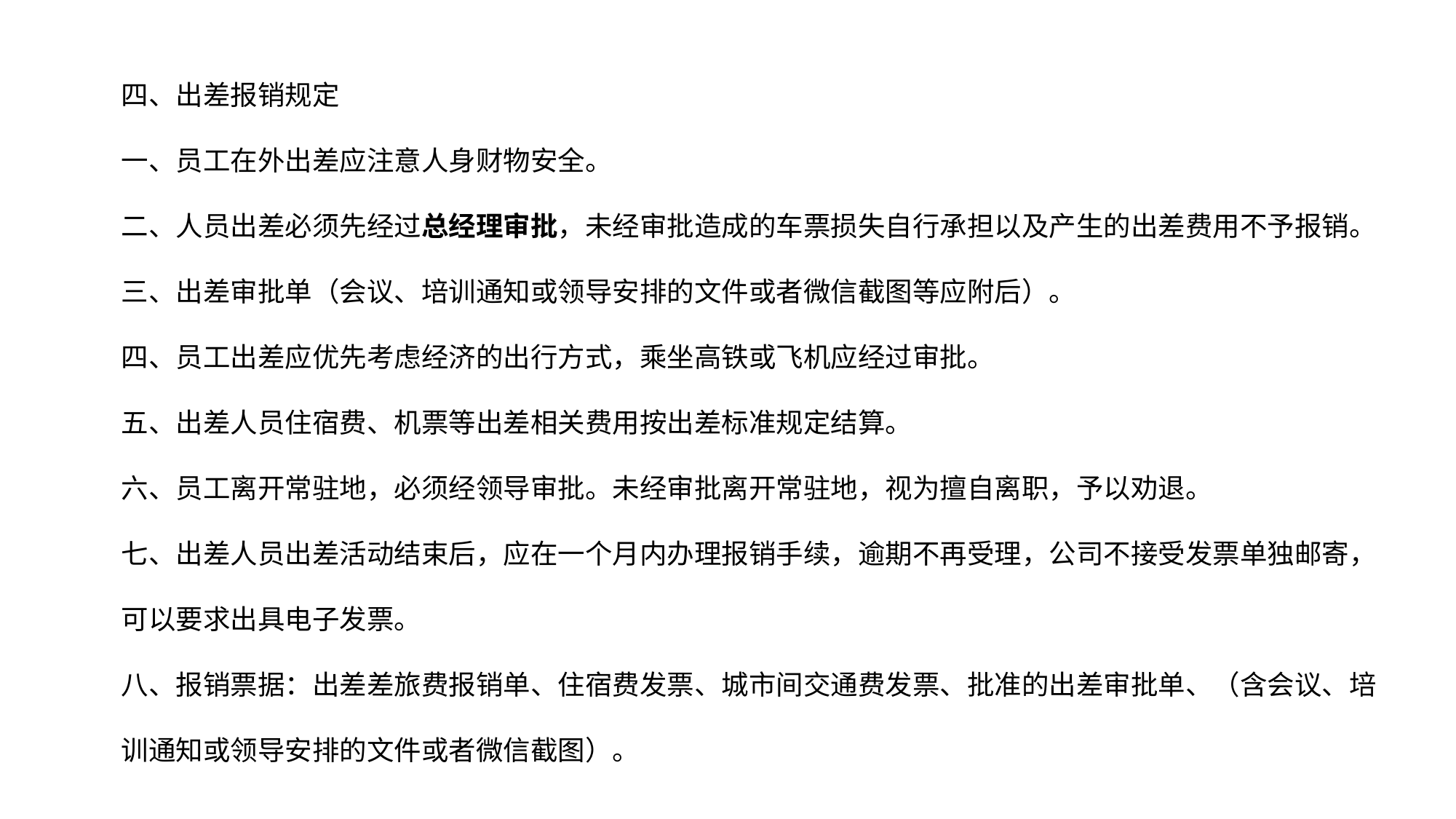

四、出差报销规定
一、员工在外出差应注意人身财物安全。
二、人员出差必须先经过总经理审批，未经审批造成的车票损失自行承担以及产生的出差费用不予报销。
三、出差审批单（会议、培训通知或领导安排的文件或者微信截图等应附后）。
四、员工出差应优先考虑经济的出行方式，乘坐高铁或飞机应经过审批。
五、出差人员住宿费、机票等出差相关费用按出差标准规定结算。
六、员工离开常驻地，必须经领导审批。未经审批离开常驻地，视为擅自离职，予以劝退。
七、出差人员出差活动结束后，应在一个月内办理报销手续，逾期不再受理，公司不接受发票单独邮寄，可以要求出具电子发票。
八、报销票据：出差差旅费报销单、住宿费发票、城市间交通费发票、批准的出差审批单、（含会议、培训通知或领导安排的文件或者微信截图）。